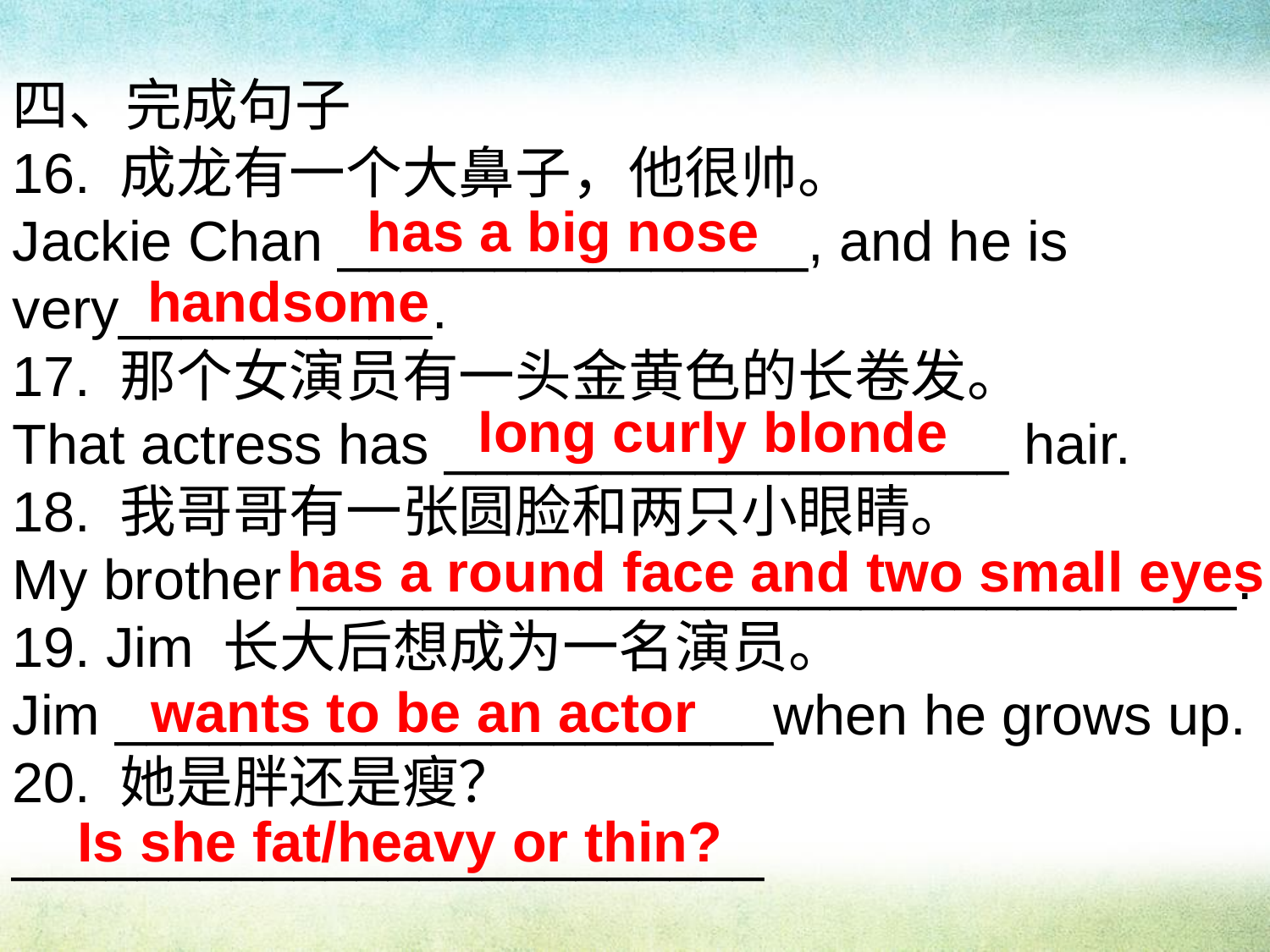

四、完成句子
16. 成龙有一个大鼻子，他很帅。
Jackie Chan _______________, and he is very__________.
17. 那个女演员有一头金黄色的长卷发。
That actress has __________________ hair.
18. 我哥哥有一张圆脸和两只小眼睛。
My brother ______________________________.
19. Jim 长大后想成为一名演员。
Jim _____________________when he grows up.
20. 她是胖还是瘦？
________________________
has a big nose
handsome
long curly blonde
has a round face and two small eyes
wants to be an actor
Is she fat/heavy or thin?